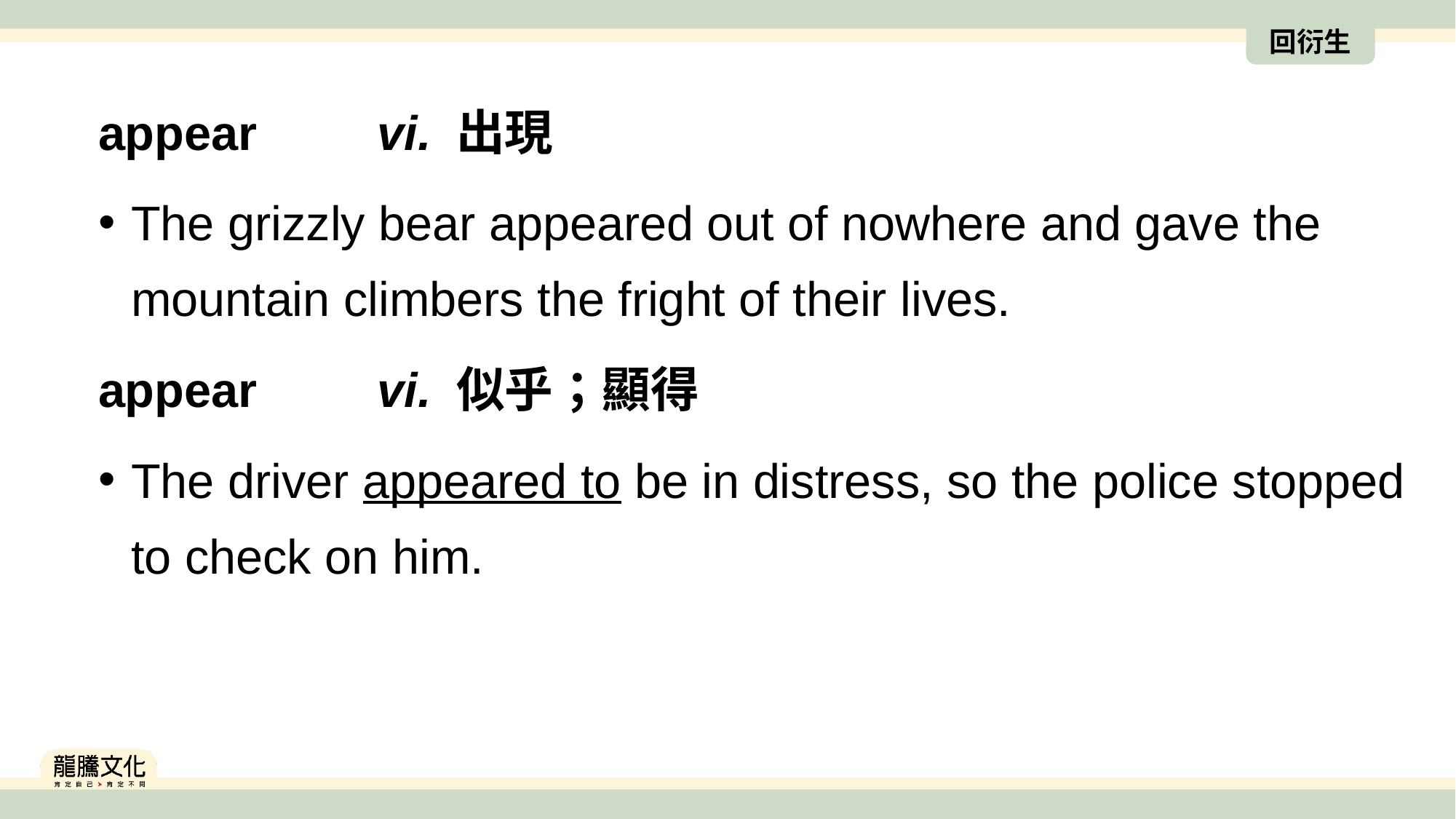

回衍生
appear　　vi. 出現
The grizzly bear appeared out of nowhere and gave the mountain climbers the fright of their lives.
appear　　vi. 似乎；顯得
The driver appeared to be in distress, so the police stopped to check on him.